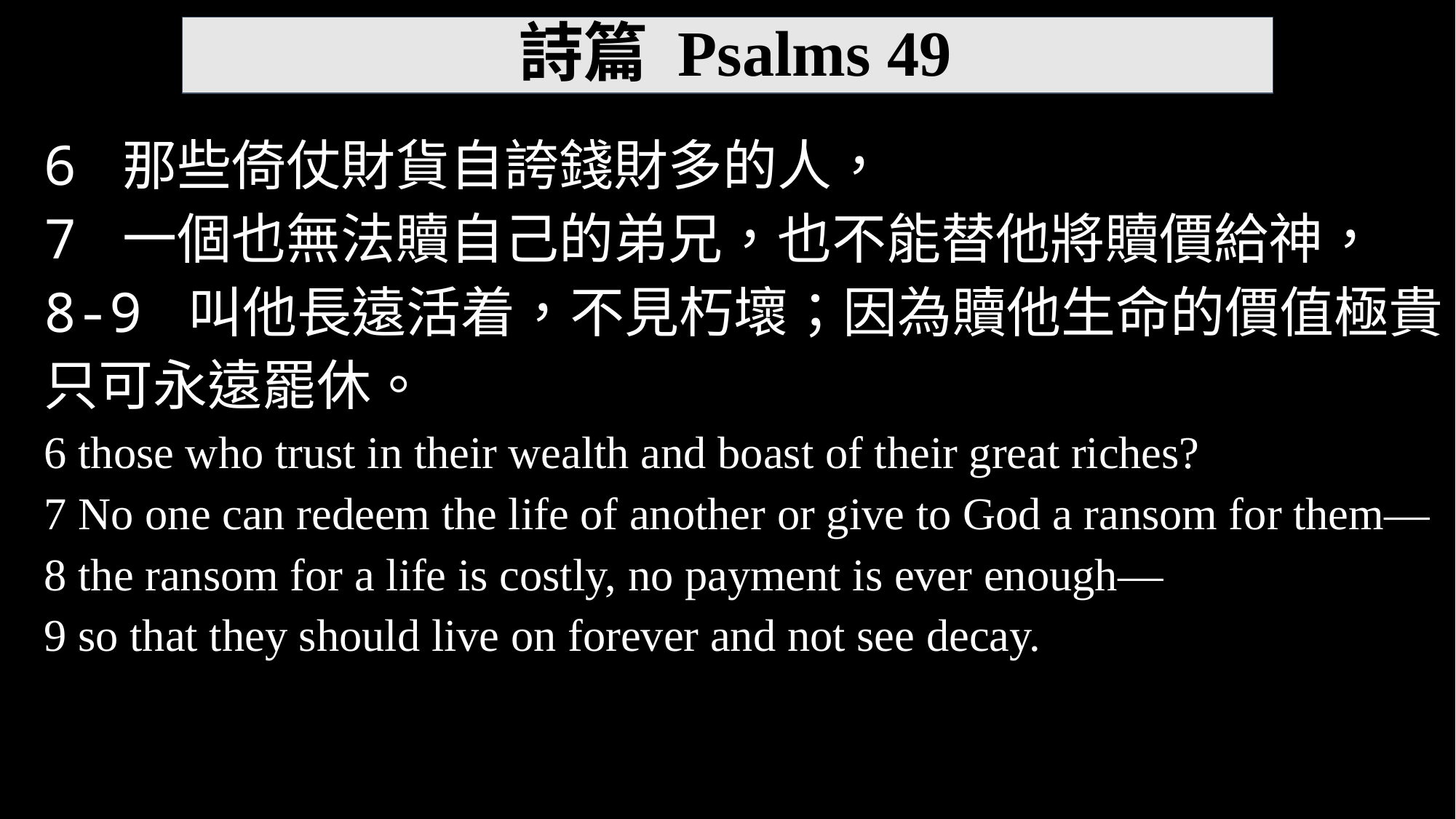

‪‪詩篇 Psalms 49
6 那些倚仗財貨自誇錢財多的人，
7 一個也無法贖自己的弟兄，也不能替他將贖價給神，
8-9 叫他長遠活着，不見朽壞；因為贖他生命的價值極貴，只可永遠罷休。
6 those who trust in their wealth and boast of their great riches?
7 No one can redeem the life of another or give to God a ransom for them—
8 the ransom for a life is costly, no payment is ever enough—
9 so that they should live on forever and not see decay.